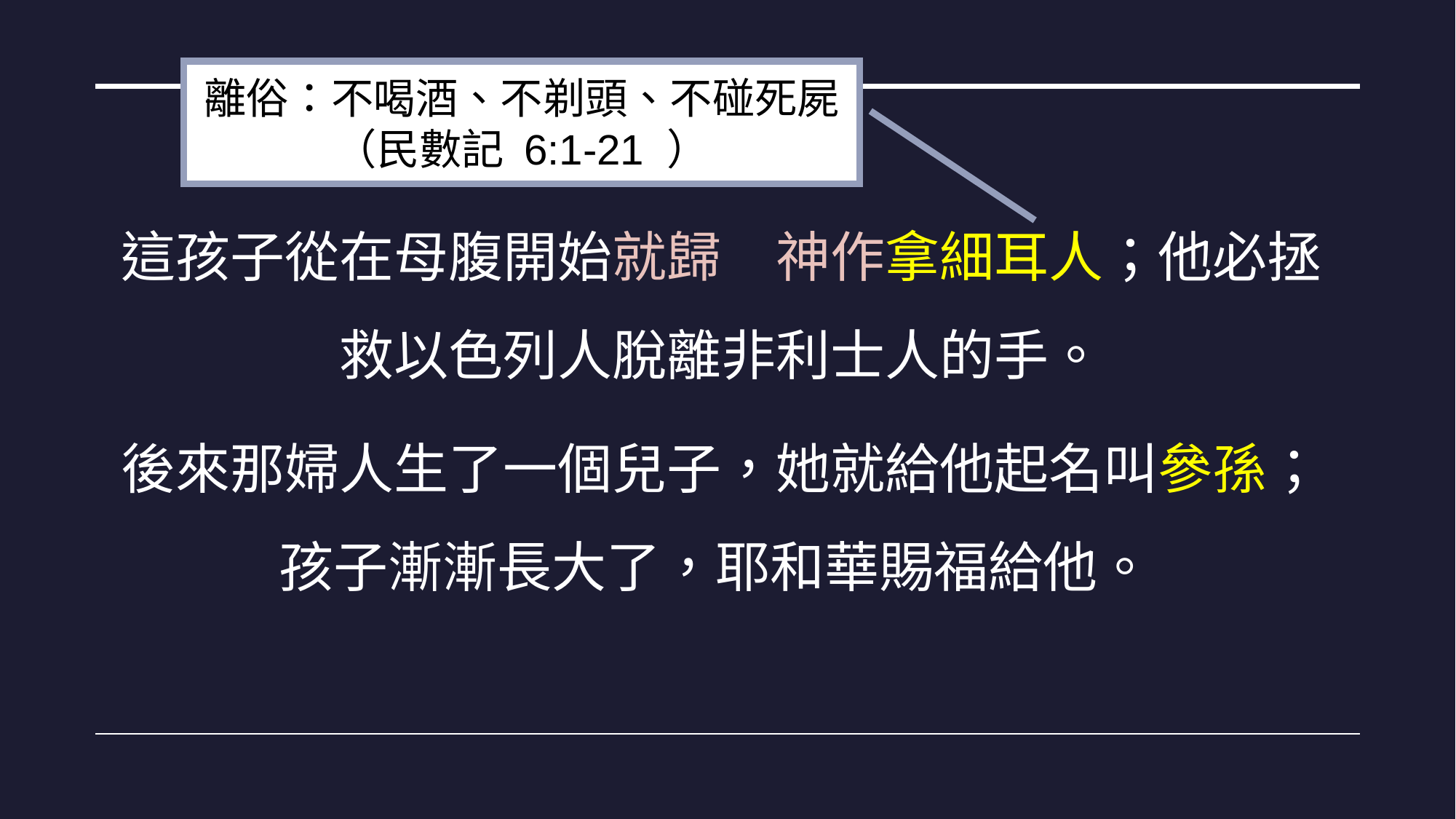

離俗：不喝酒、不剃頭、不碰死屍
（民數記 6:1-21 ）
這孩子從在母腹開始就歸　神作拿細耳人；他必拯救以色列人脫離非利士人的手。
後來那婦人生了一個兒子，她就給他起名叫參孫；孩子漸漸長大了，耶和華賜福給他。